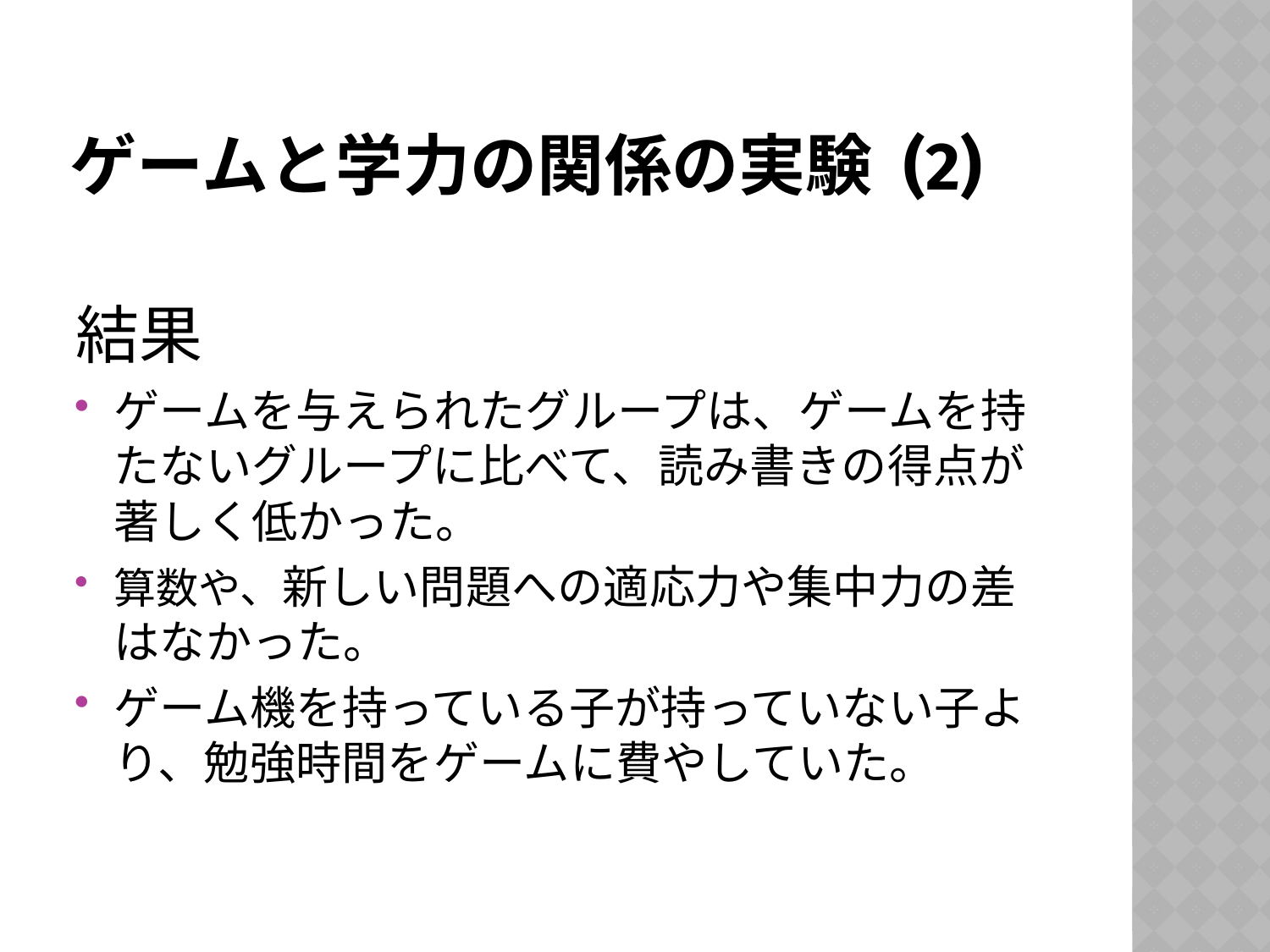

# ゲームと学力の関係の実験 (2)

結果
ゲームを与えられたグループは、ゲームを持たないグループに比べて、読み書きの得点が著しく低かった。
算数や、新しい問題への適応力や集中力の差はなかった。
ゲーム機を持っている子が持っていない子より、勉強時間をゲームに費やしていた。